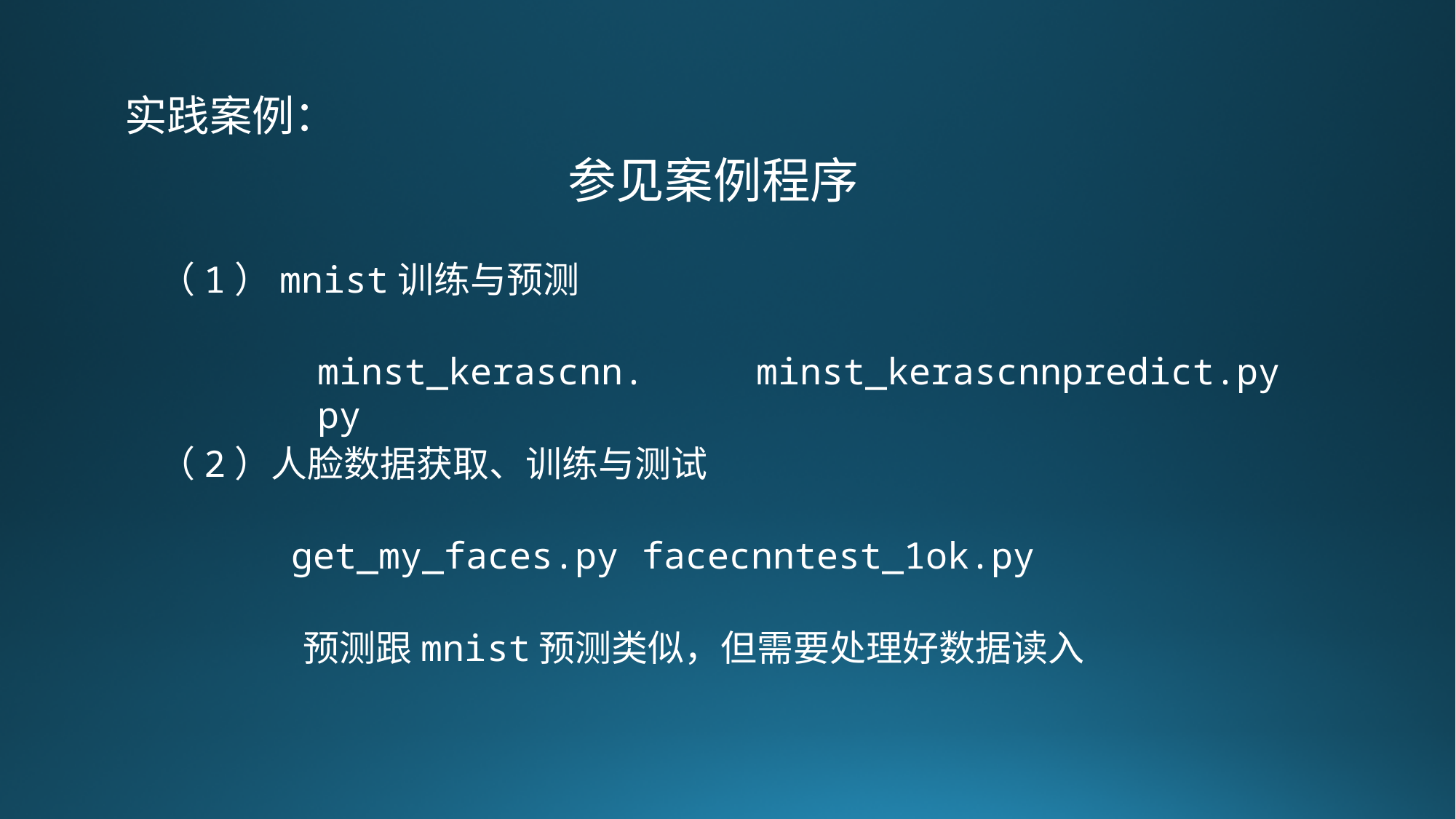

实践案例：
参见案例程序
（1）mnist训练与预测
minst_kerascnn.py
minst_kerascnnpredict.py
（2）人脸数据获取、训练与测试
facecnntest_1ok.py
get_my_faces.py
预测跟mnist预测类似，但需要处理好数据读入